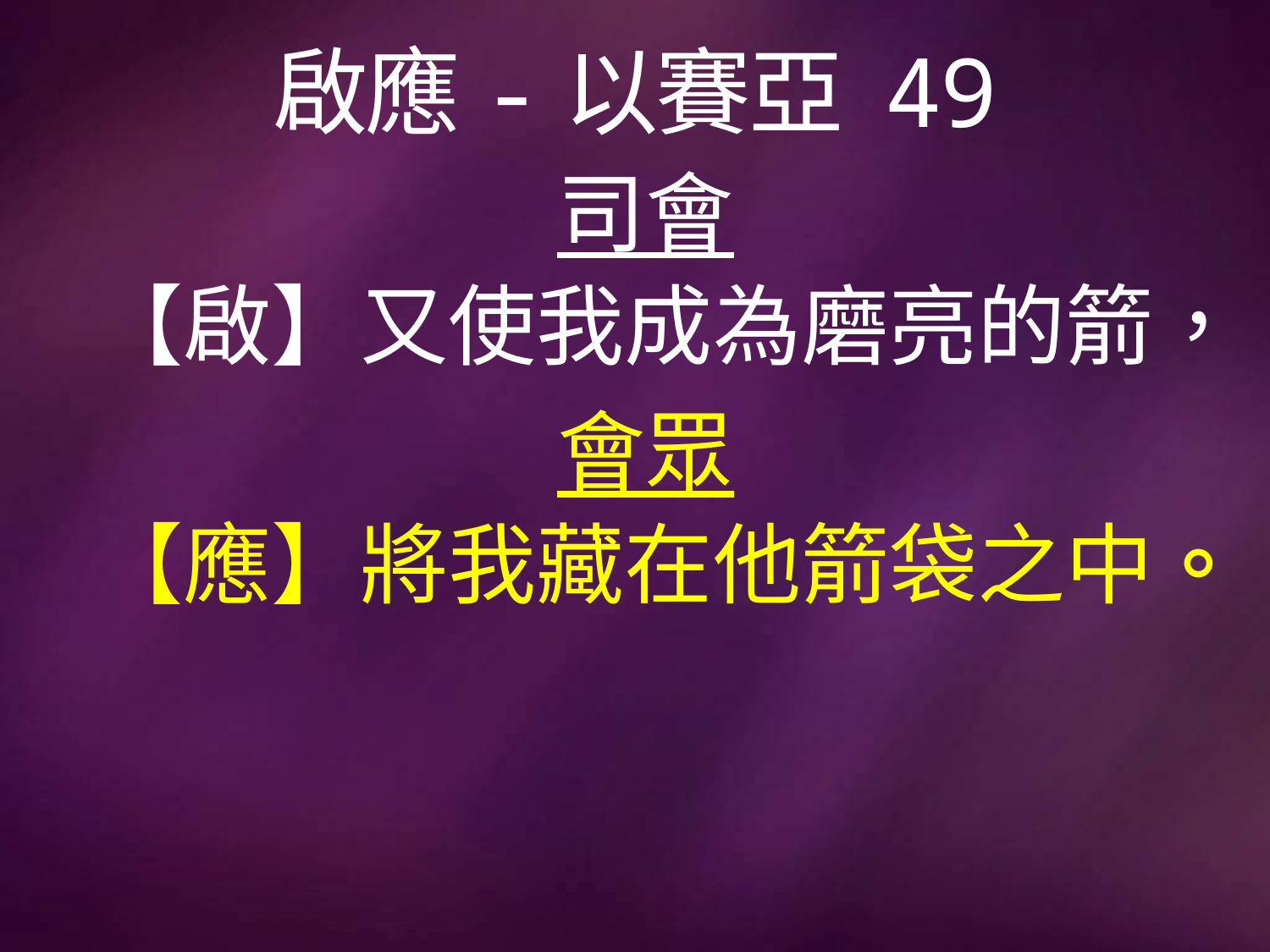

# 啟應-以賽亞 49
司會
【啟】又使我成為磨亮的箭，

會眾
【應】將我藏在他箭袋之中。